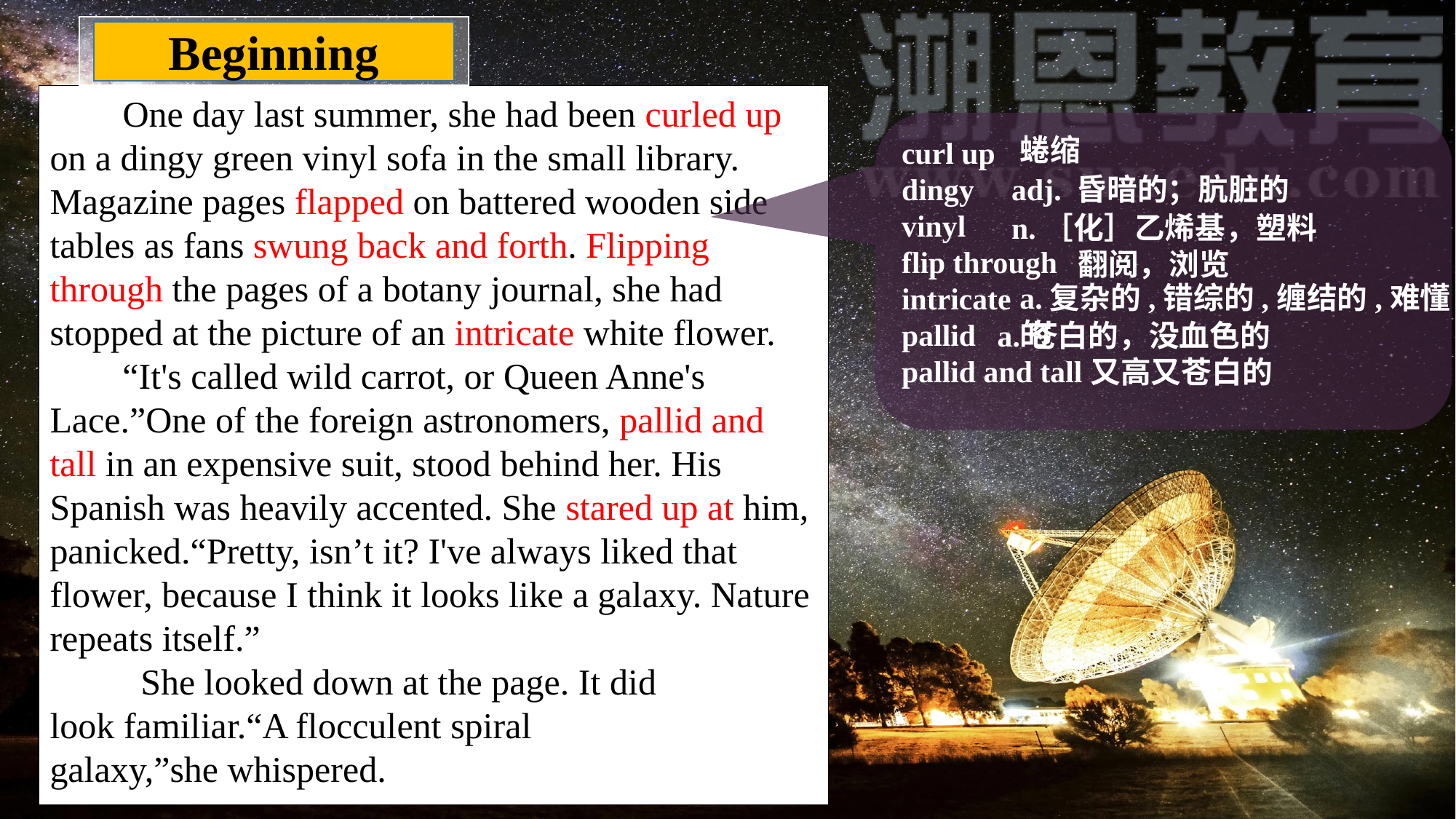

Beginning
        One day last summer, she had been curled up on a dingy green vinyl sofa in the small library. Magazine pages flapped on battered wooden side tables as fans swung back and forth. Flipping through the pages of a botany journal, she had stopped at the picture of an intricate white flower.
        “It's called wild carrot, or Queen Anne's Lace.”One of the foreign astronomers, pallid and tall in an expensive suit, stood behind her. His Spanish was heavily accented. She stared up at him, panicked.“Pretty, isn’t it? I've always liked that flower, because I think it looks like a galaxy. Nature repeats itself.”
          She looked down at the page. It did look familiar.“A flocculent spiral galaxy,”she whispered.
curl up
dingy
vinyl
flip through
intricate
pallid
pallid and tall
蜷缩
adj. 昏暗的；肮脏的
n.［化］乙烯基，塑料
翻阅，浏览
a.复杂的,错综的,缠结的,难懂的
a.苍白的，没血色的
又高又苍白的